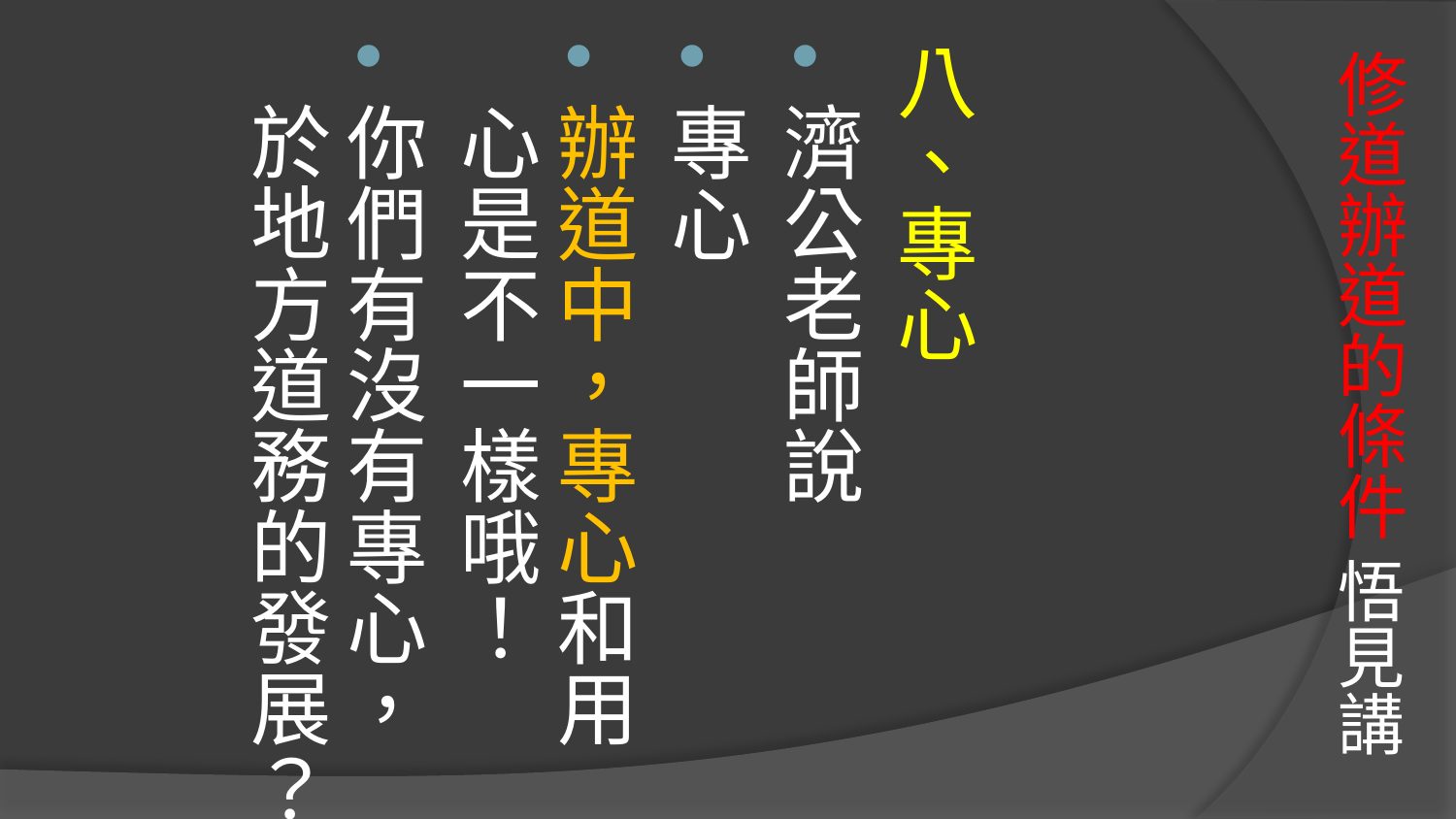

# 修道辦道的條件 悟見講
八、專心
濟公老師說
專心
辦道中，專心和用心是不一樣哦！
你們有沒有專心，於地方道務的發展？